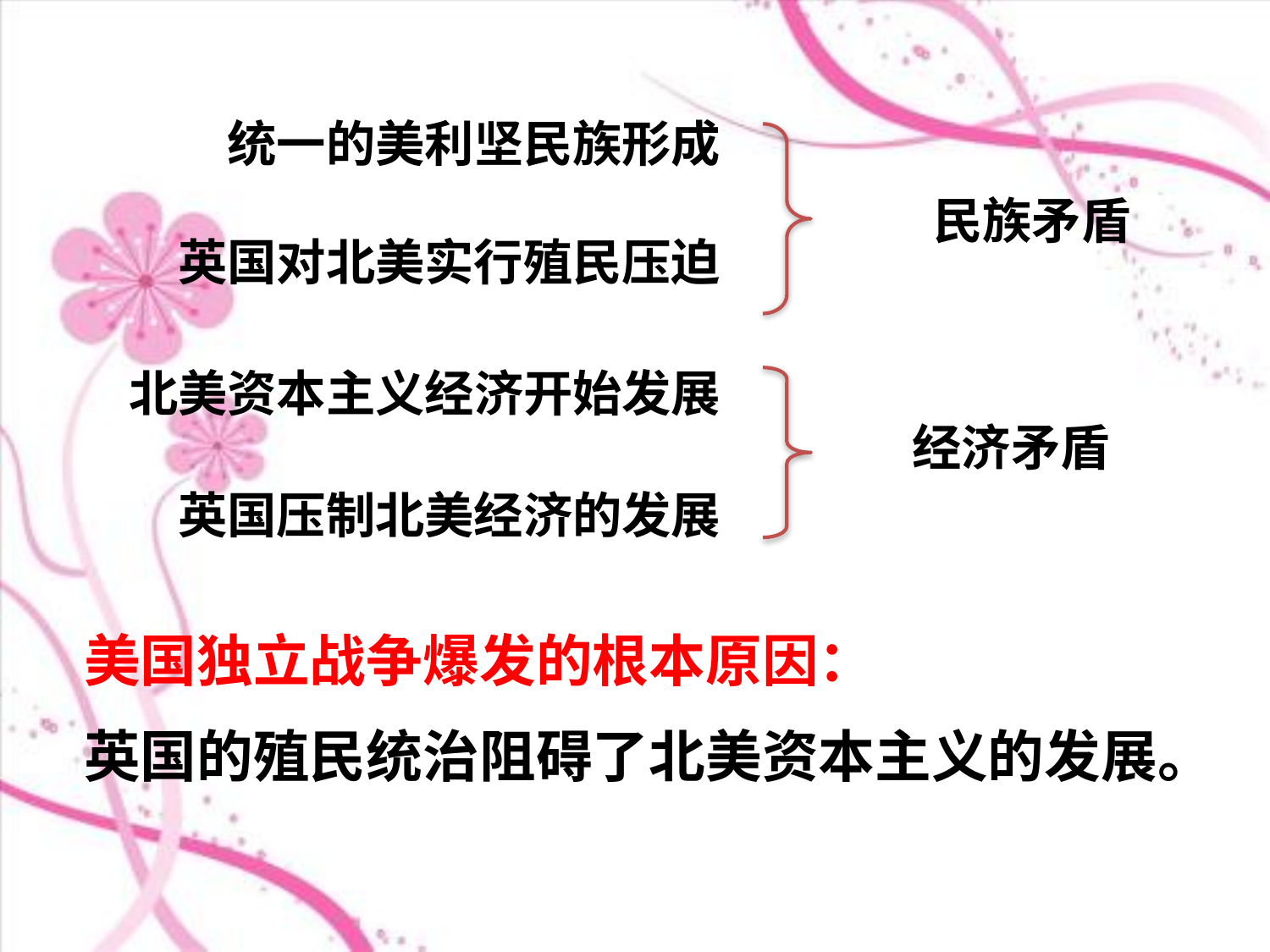

统一的美利坚民族形成

民族矛盾
英国对北美实行殖民压迫
北美资本主义经济开始发展

经济矛盾
英国压制北美经济的发展
美国独立战争爆发的根本原因：
英国的殖民统治阻碍了北美资本主义的发展。